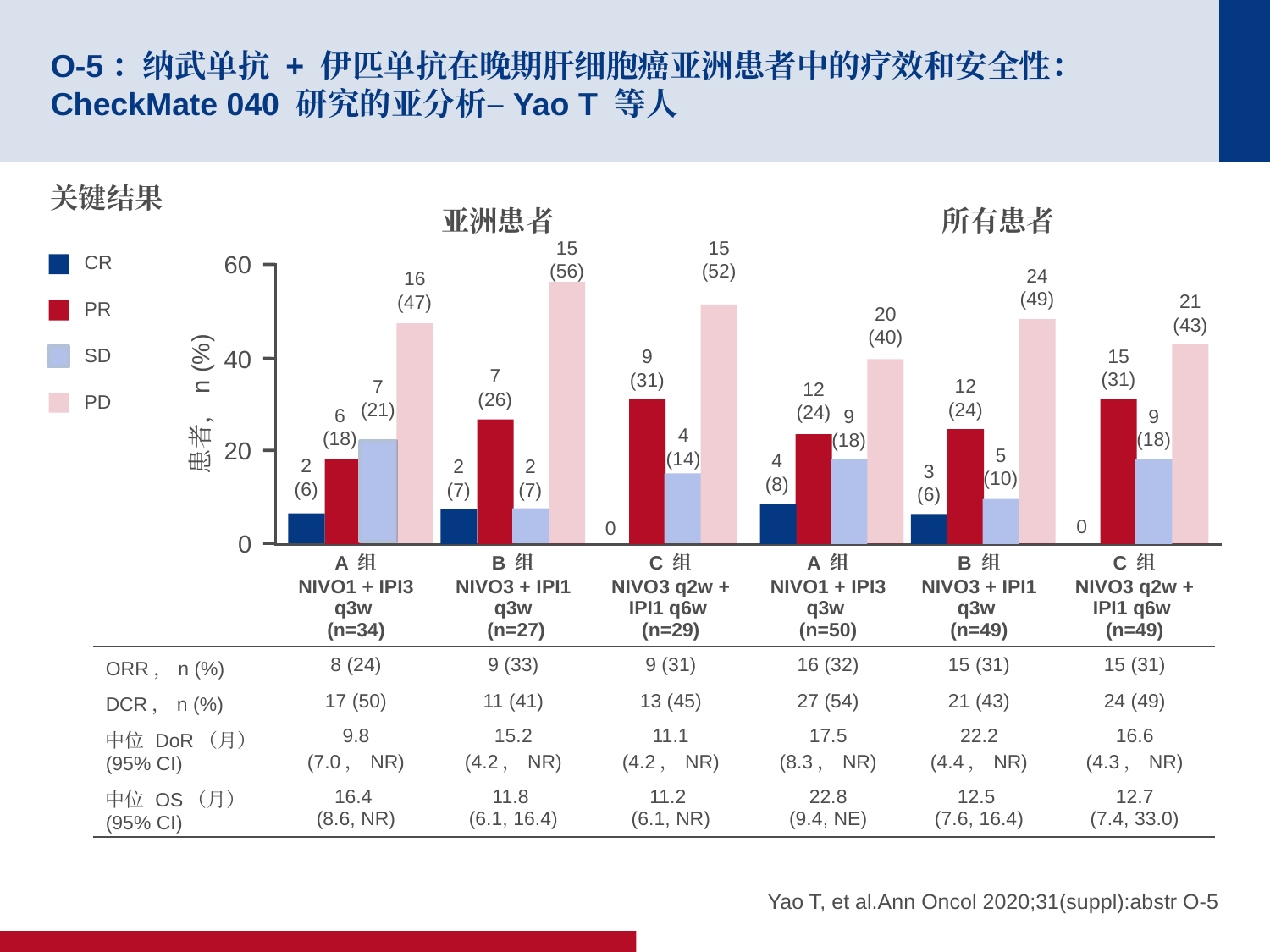

# O-5：纳武单抗 + 伊匹单抗在晚期肝细胞癌亚洲患者中的疗效和安全性：CheckMate 040 研究的亚分析–Yao T 等人
关键结果
亚洲患者
所有患者
15
(56)
15
(52)
60

40

20

0

CR

PR

SD

PD

24
(49)
16
(47)

7
(21)
6
(18)

2
(6)

21
(43)
20
(40)

15
(31)
9
(31)

7
(26)

12
(24)
12
(24)
患者，n (%)

9
(18)
9
(18)

4
(14)

5
(10)
4
(8)
2
(7)
2
(7)
3
(6)

0

0

|  | A 组 NIVO1 + IPI3 q3w (n=34) | B 组 NIVO3 + IPI1 q3w (n=27) | C 组 NIVO3 q2w + IPI1 q6w (n=29) | A 组 NIVO1 + IPI3 q3w (n=50) | B 组 NIVO3 + IPI1 q3w (n=49) | C 组 NIVO3 q2w + IPI1 q6w (n=49) |
| --- | --- | --- | --- | --- | --- | --- |
| ORR，n (%) | 8 (24) | 9 (33) | 9 (31) | 16 (32) | 15 (31) | 15 (31) |
| DCR，n (%) | 17 (50) | 11 (41) | 13 (45) | 27 (54) | 21 (43) | 24 (49) |
| 中位 DoR（月） (95% CI) | 9.8 (7.0，NR) | 15.2 (4.2，NR) | 11.1 (4.2，NR) | 17.5 (8.3，NR) | 22.2 (4.4，NR) | 16.6 (4.3，NR) |
| 中位 OS（月） (95% CI) | 16.4 (8.6, NR) | 11.8 (6.1, 16.4) | 11.2 (6.1, NR) | 22.8 (9.4, NE) | 12.5 (7.6, 16.4) | 12.7 (7.4, 33.0) |
Yao T, et al.Ann Oncol 2020;31(suppl):abstr O-5